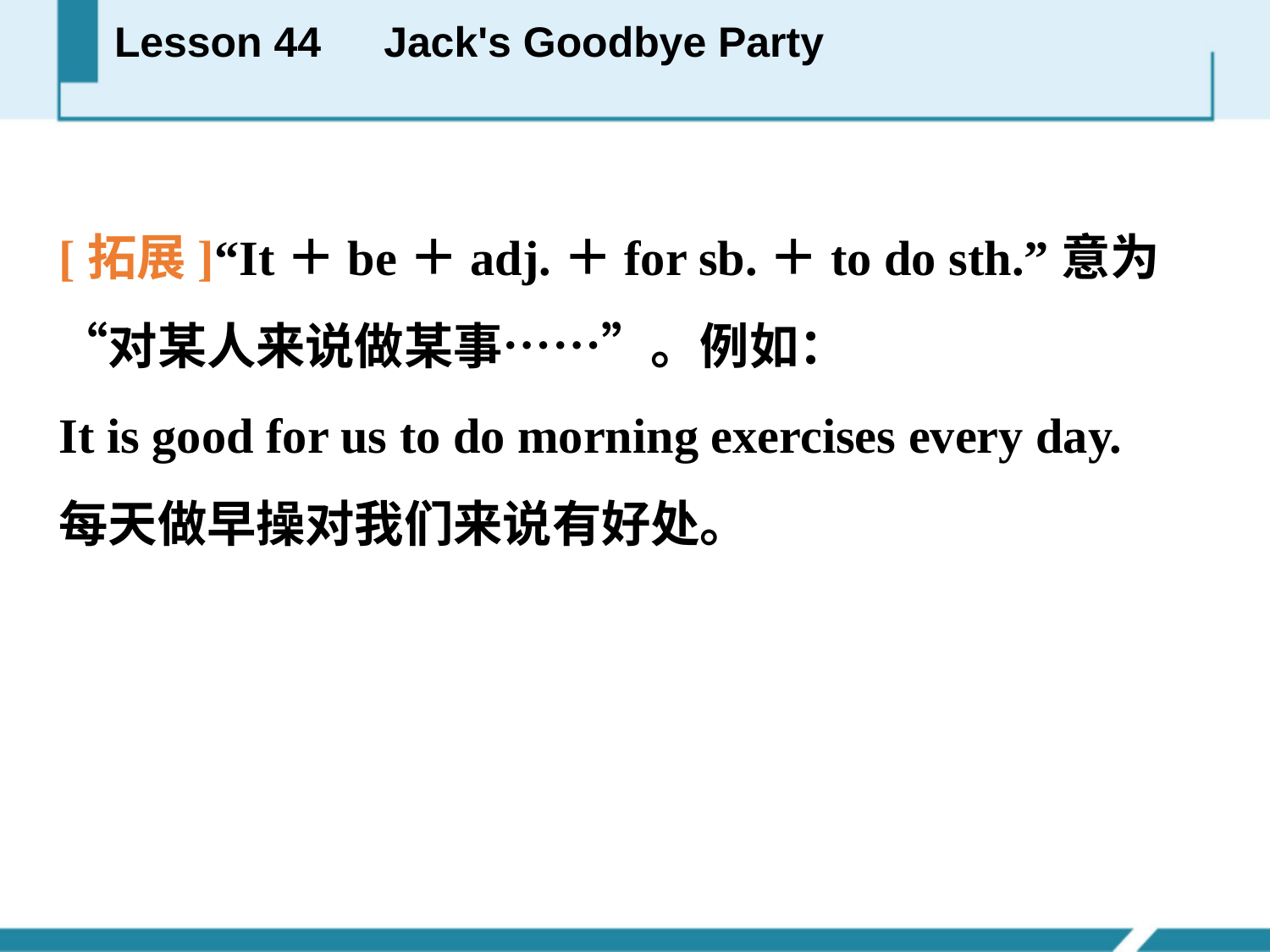

Lesson 44　Jack's Goodbye Party
[拓展]“It＋be＋adj.＋for sb.＋to do sth.”意为“对某人来说做某事……”。例如：
It is good for us to do morning exercises every day.
每天做早操对我们来说有好处。